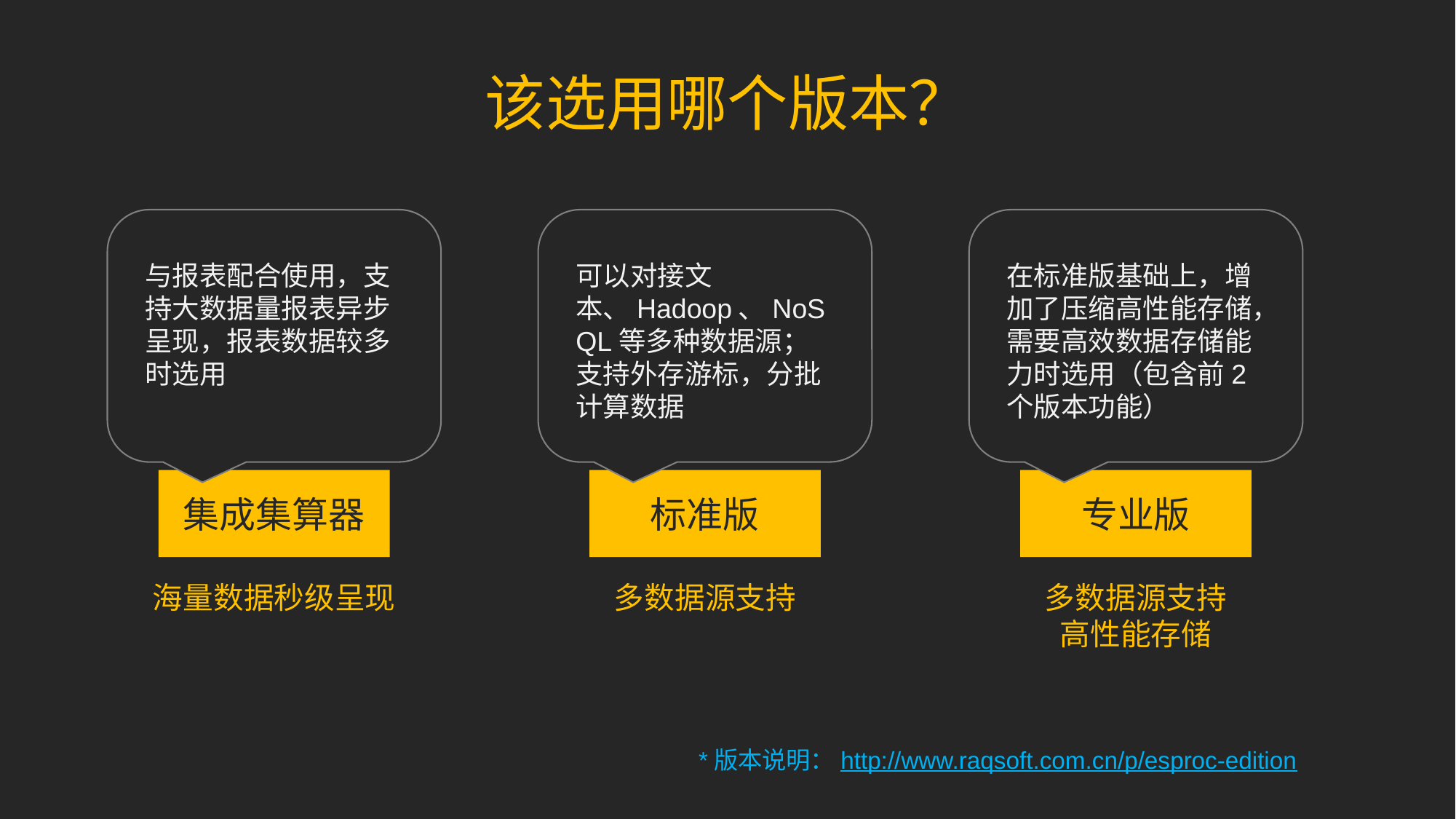

该选用哪个版本？

与报表配合使用，支持大数据量报表异步呈现，报表数据较多时选用
可以对接文本、Hadoop、NoSQL等多种数据源；支持外存游标，分批计算数据
在标准版基础上，增加了压缩高性能存储，需要高效数据存储能力时选用（包含前2个版本功能）

集成集算器
标准版
专业版
海量数据秒级呈现
多数据源支持
多数据源支持
高性能存储
*版本说明：http://www.raqsoft.com.cn/p/esproc-edition